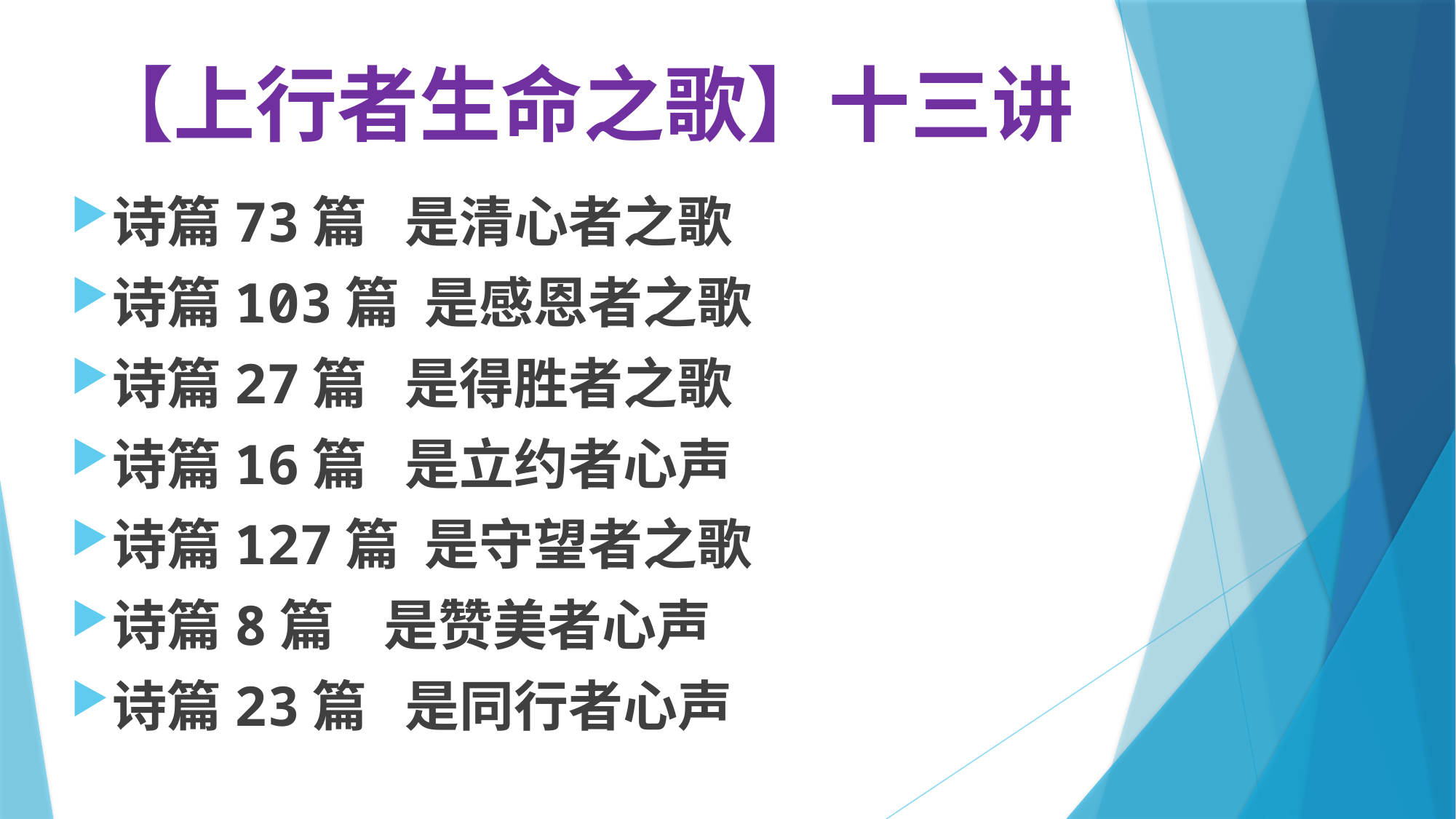

# 【上行者生命之歌】十三讲
诗篇73篇   是清心者之歌
诗篇103篇  是感恩者之歌
诗篇27篇   是得胜者之歌
诗篇16篇   是立约者心声
诗篇127篇  是守望者之歌
诗篇8篇    是赞美者心声
诗篇23篇   是同行者心声